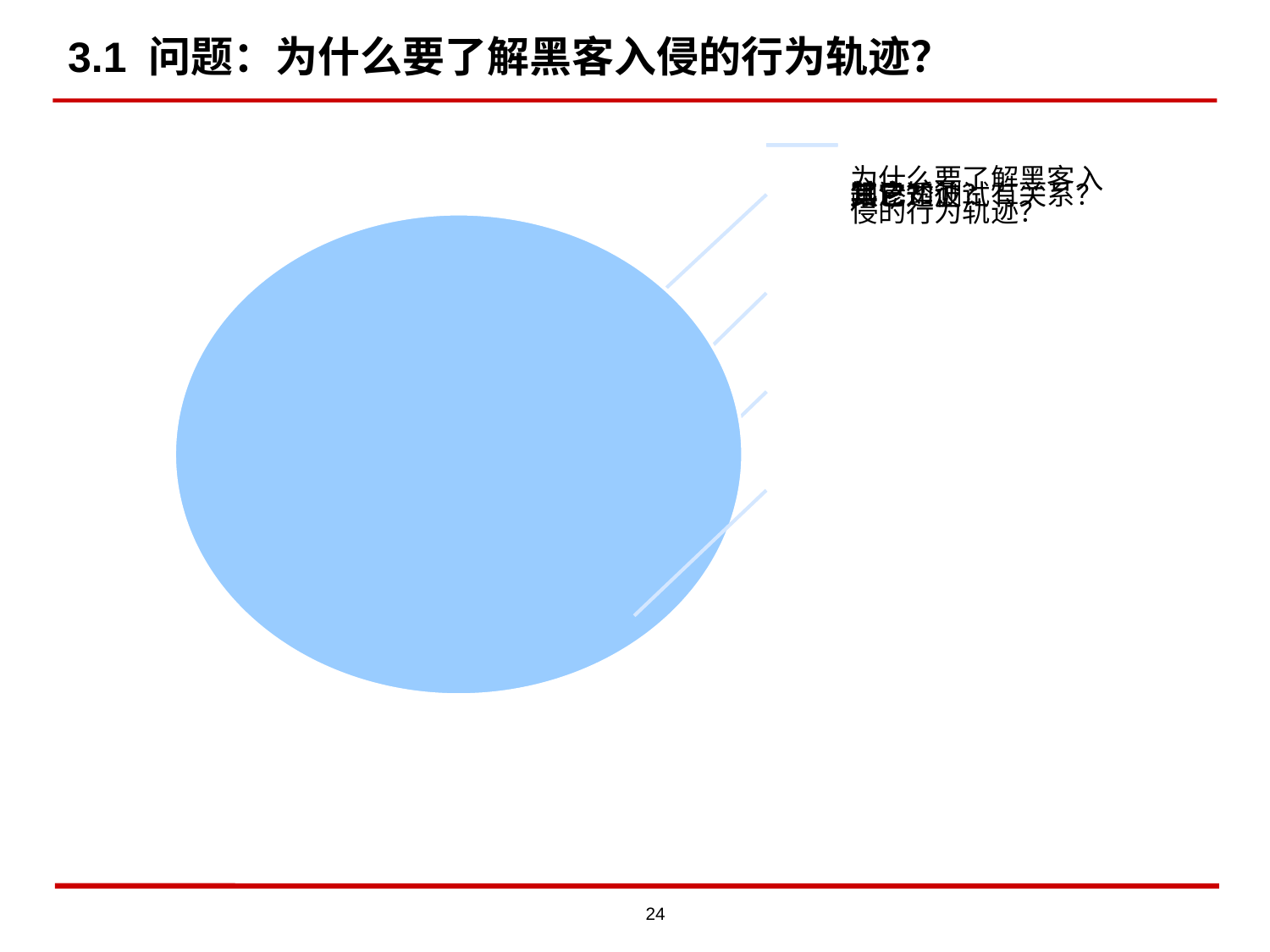

# 3.1 问题：为什么要了解黑客入侵的行为轨迹？
为什么要了解黑客入侵的行为轨迹？
知己知彼？
跟渗透测试有关系？
其它？